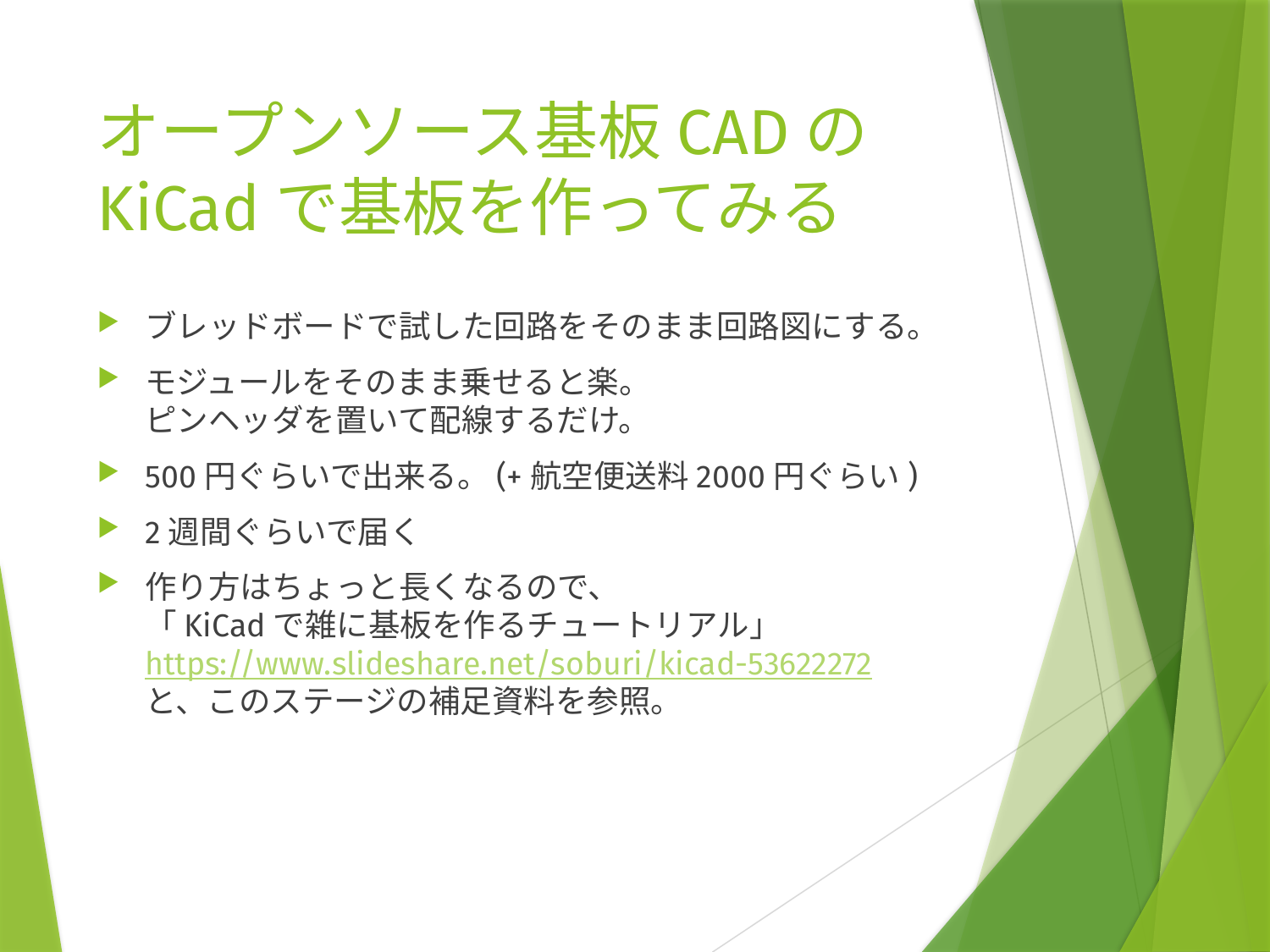

# オープンソース基板CADのKiCadで基板を作ってみる
ブレッドボードで試した回路をそのまま回路図にする。
モジュールをそのまま乗せると楽。
ピンヘッダを置いて配線するだけ。
500円ぐらいで出来る。(+航空便送料2000円ぐらい)
2週間ぐらいで届く
作り方はちょっと長くなるので、
「KiCadで雑に基板を作るチュートリアル」
https://www.slideshare.net/soburi/kicad-53622272
と、このステージの補足資料を参照。